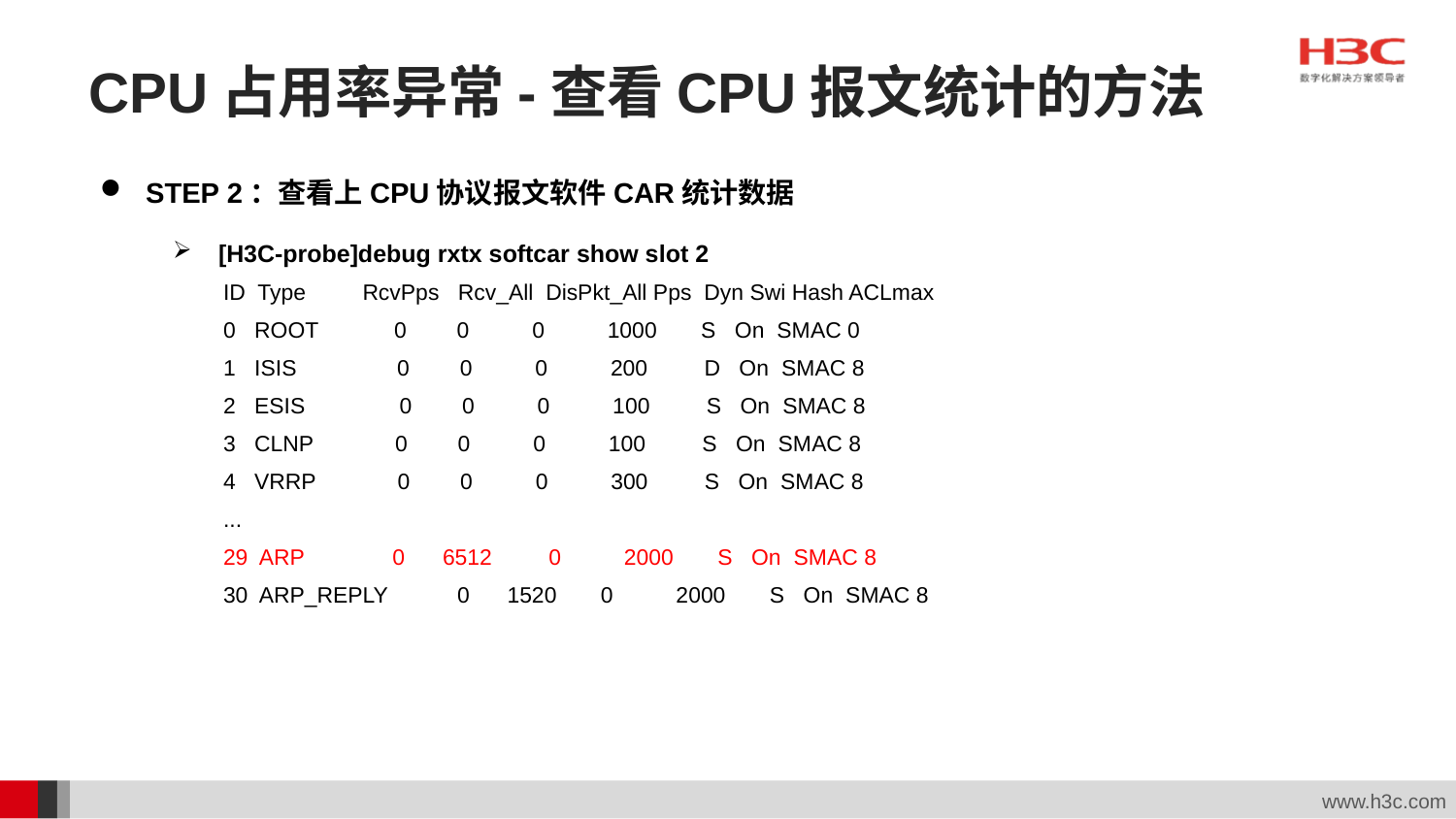

# CPU占用率异常-查看CPU报文统计的方法
STEP 2：查看上CPU协议报文软件CAR统计数据
[H3C-probe]debug rxtx softcar show slot 2
        ID  Type         RcvPps   Rcv_All  DisPkt_All Pps  Dyn Swi Hash ACLmax
        0   ROOT            0        0          0          1000       S   On  SMAC 0
        1   ISIS                0        0          0          200         D   On  SMAC 8
        2   ESIS               0        0          0          100         S   On  SMAC 8
        3   CLNP             0        0          0          100         S   On  SMAC 8
        4   VRRP             0        0          0          300         S   On  SMAC 8
        ...
        29  ARP              0      6512         0          2000       S   On  SMAC 8
        30  ARP_REPLY           0      1520       0          2000       S   On  SMAC 8